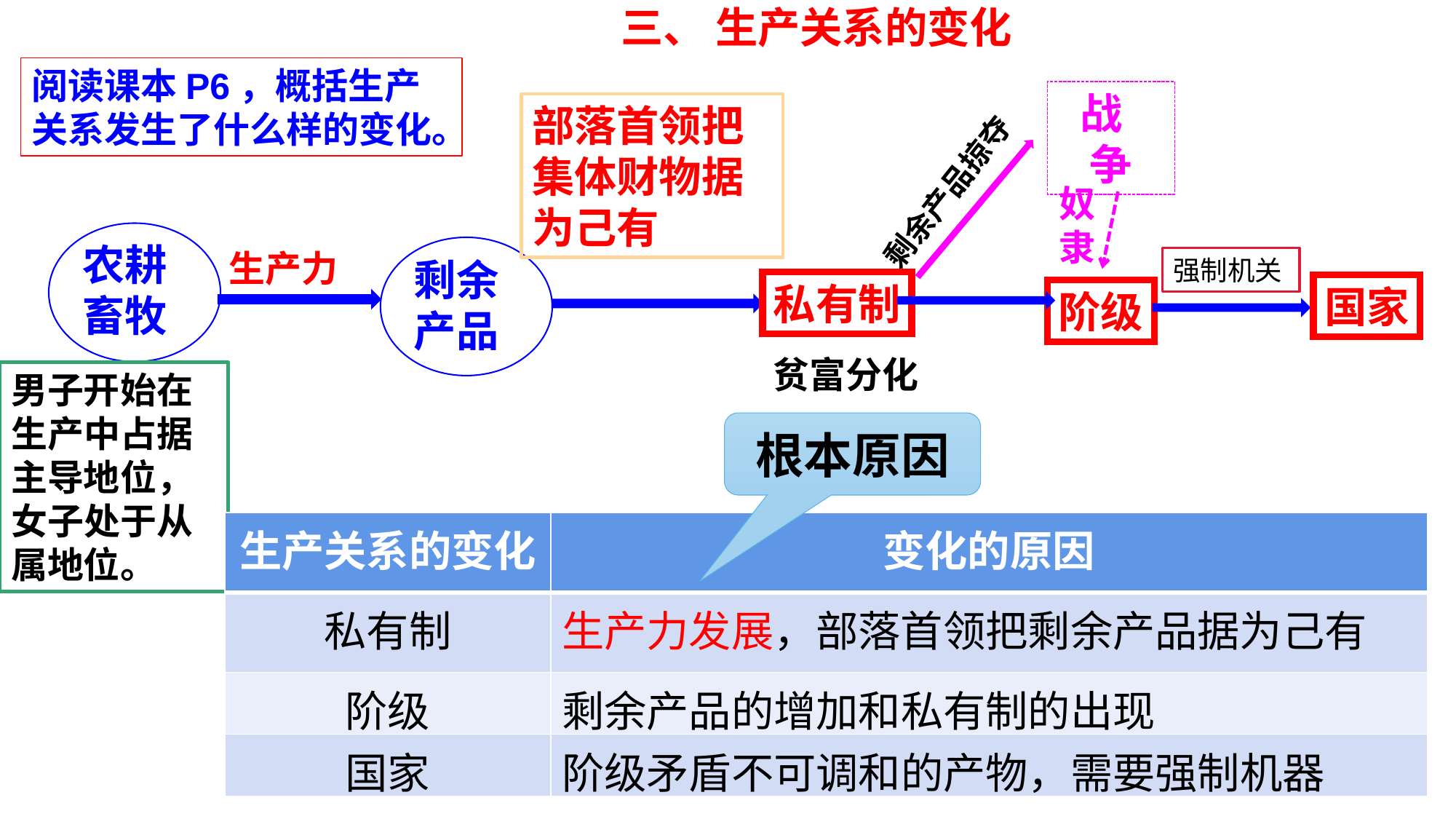

三、 生产关系的变化
阅读课本P6，概括生产关系发生了什么样的变化。
战   争
部落首领把集体财物据为己有

剩余产品掠夺

奴
隶

农耕
畜牧

剩余产品
生产力

强制机关
私有制
国家
阶级

贫富分化
男子开始在生产中占据主导地位，女子处于从属地位。
根本原因
| 生产关系的变化 | 变化的原因 |
| --- | --- |
| 私有制 | 生产力发展，部落首领把剩余产品据为己有 |
| 阶级 | 剩余产品的增加和私有制的出现 |
| 国家 | 阶级矛盾不可调和的产物，需要强制机器 |